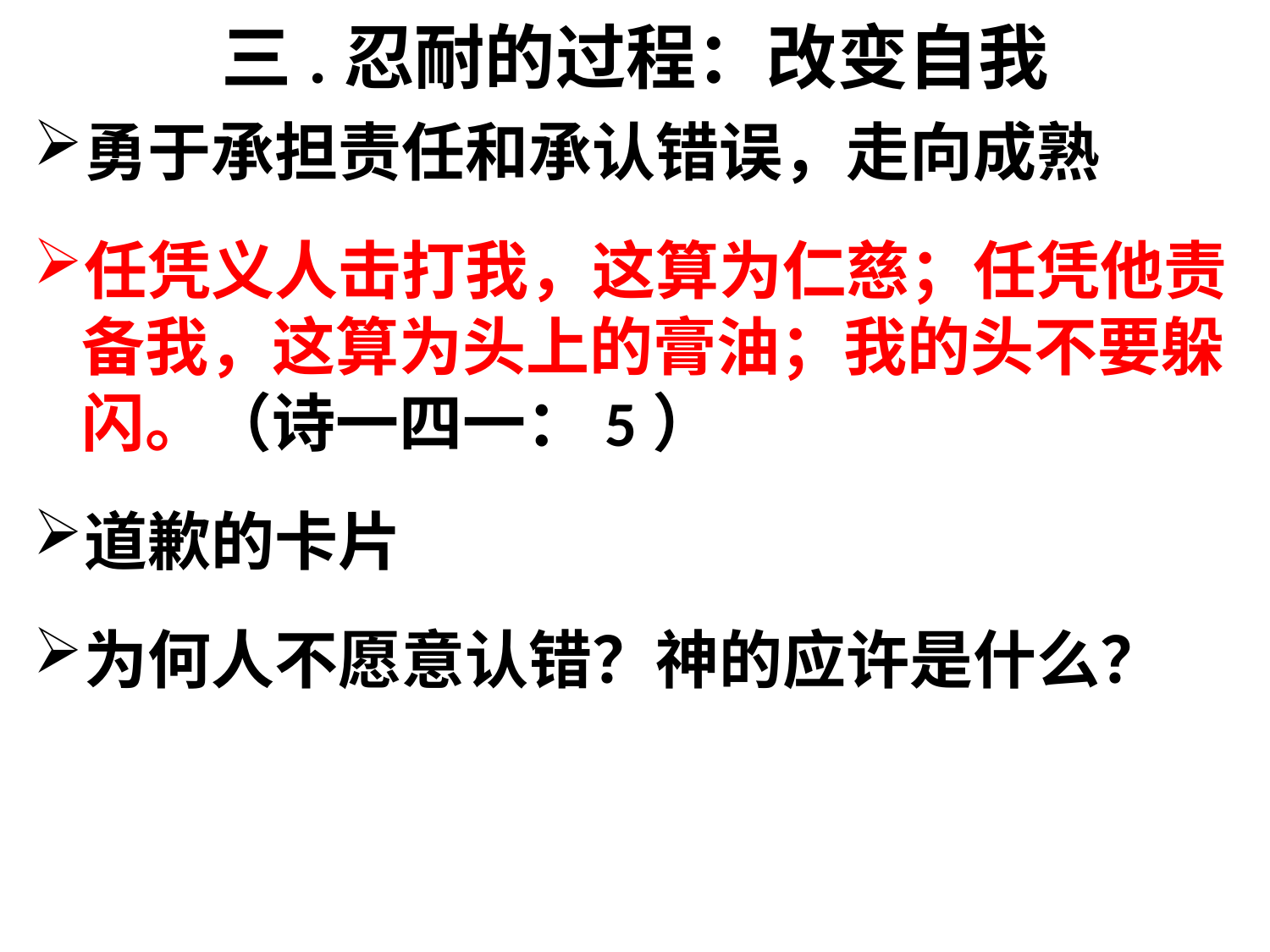

# 三.忍耐的过程：改变自我
勇于承担责任和承认错误，走向成熟

任凭义人击打我，这算为仁慈；任凭他责备我，这算为头上的膏油；我的头不要躲闪。（诗一四一：5）

道歉的卡片

为何人不愿意认错？神的应许是什么？